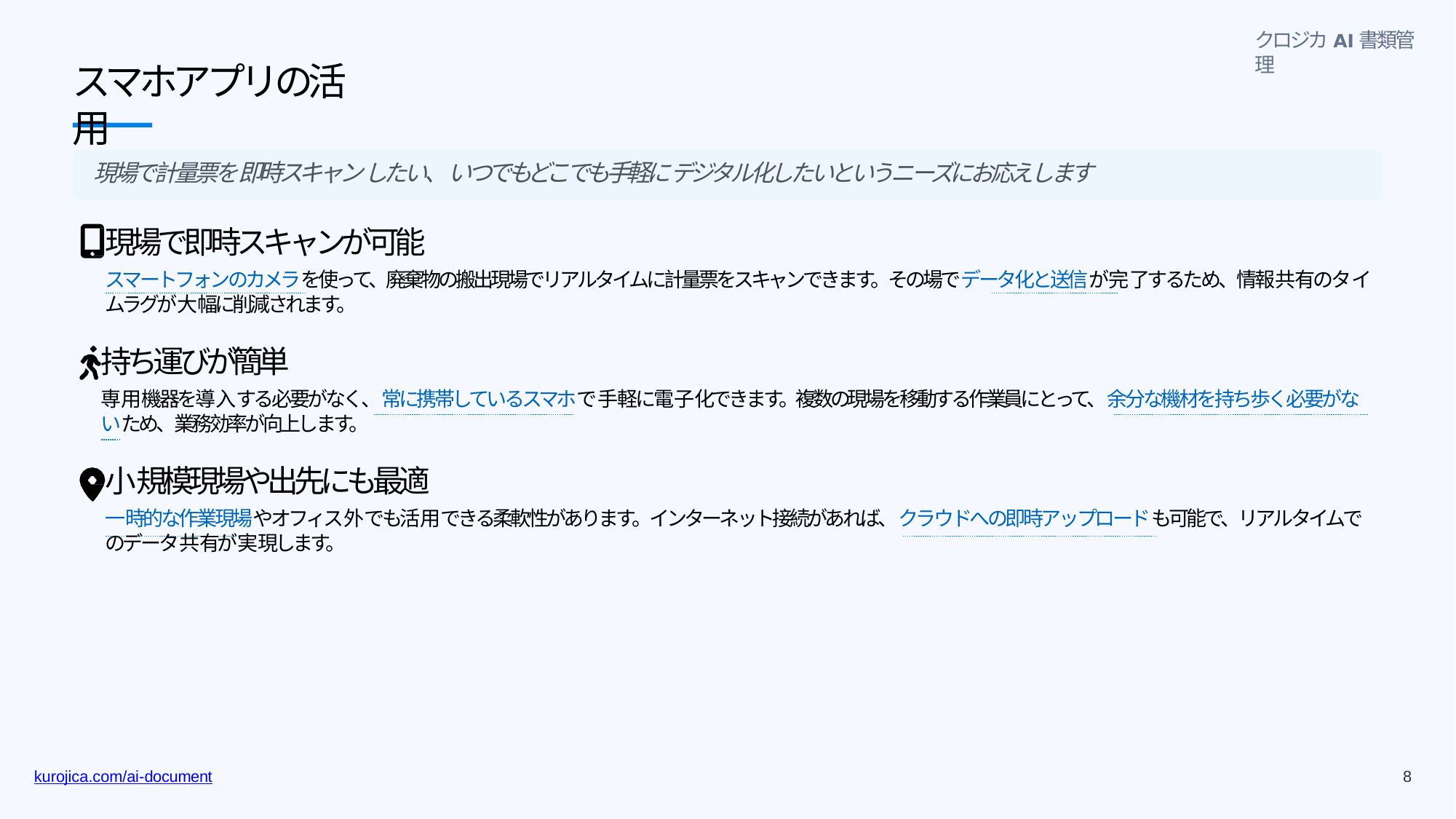

クロジカAI書類管理
# スマホアプリの活⽤
現場で計量票を即時スキャンしたい、いつでもどこでも⼿軽にデジタル化したいというニーズにお応えします
現場で即時スキャンが可能
スマートフォンのカメラを使って、廃棄物の搬出現場でリアルタイムに計量票をスキャンできます。その場でデータ化と送信が完了するため、情報共有のタイムラグが⼤幅に削減されます。

持ち運びが簡単
専⽤機器を導⼊する必要がなく、常に携帯しているスマホで⼿軽に電⼦化できます。複数の現場を移動する作業員にとって、余分な機材を持ち歩く必要がないため、業務効率が向上します。

⼩規模現場や出先にも最適
⼀時的な作業現場やオフィス外でも活⽤できる柔軟性があります。インターネット接続があれば、クラウドへの即時アップロードも可能で、リアルタイムでのデータ共有が実現します。

8
kurojica.com/ai-document